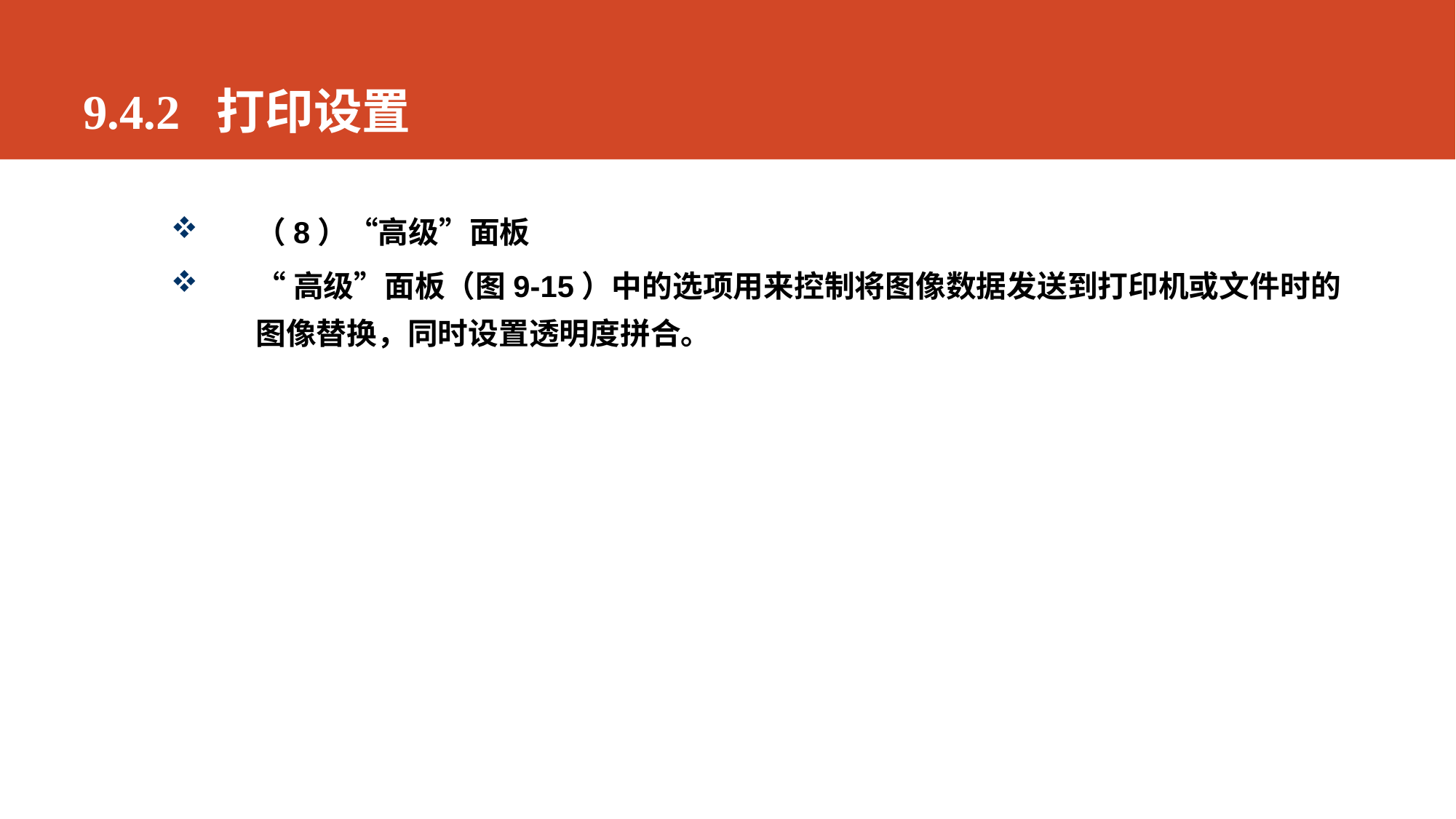

# 9.4.2  打印设置
（8）“高级”面板
“高级”面板（图9-15）中的选项用来控制将图像数据发送到打印机或文件时的图像替换，同时设置透明度拼合。